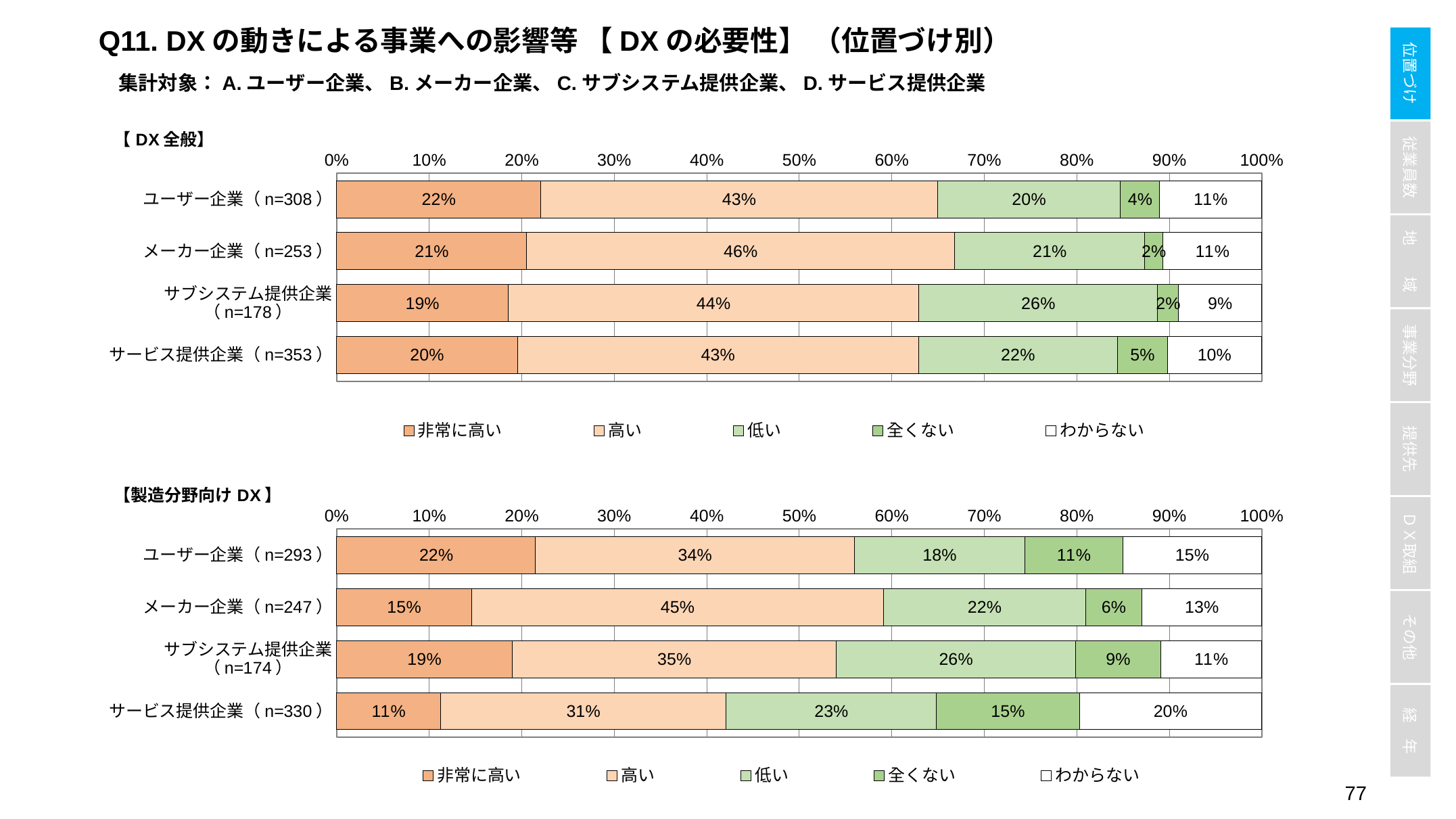

Q11. DXの動きによる事業への影響等 【DXの必要性】 （位置づけ別）

集計対象：A.ユーザー企業、B.メーカー企業、C.サブシステム提供企業、D.サービス提供企業

### Chart

| Category | 非常に高い | 高い | 低い | 全くない | わからない |
|---|---|---|---|---|---|
| ユーザー企業（n=308） | 0.22077922077922077 | 0.42857142857142855 | 0.19805194805194806 | 0.04220779220779221 | 0.11038961038961038 |
| メーカー企業（n=253） | 0.20553359683794467 | 0.4624505928853755 | 0.20553359683794467 | 0.019762845849802372 | 0.1067193675889328 |
| サブシステム提供企業（n=178） | 0.1853932584269663 | 0.4438202247191011 | 0.25842696629213485 | 0.02247191011235955 | 0.0898876404494382 |
| サービス提供企業（n=353） | 0.1954674220963173 | 0.43342776203966005 | 0.21529745042492918 | 0.053824362606232294 | 0.10198300283286119 |

### Chart

| Category | 非常に高い | 高い | 低い | 全くない | わからない |
|---|---|---|---|---|---|
| ユーザー企業（n=293） | 0.2150170648464164 | 0.3447098976109215 | 0.18430034129692832 | 0.10580204778156997 | 0.15017064846416384 |
| メーカー企業（n=247） | 0.145748987854251 | 0.44534412955465585 | 0.21862348178137653 | 0.06072874493927125 | 0.12955465587044535 |
| サブシステム提供企業（n=174） | 0.1896551724137931 | 0.3505747126436782 | 0.25862068965517243 | 0.09195402298850575 | 0.10919540229885058 |
| サービス提供企業（n=330） | 0.11212121212121212 | 0.3090909090909091 | 0.22727272727272727 | 0.15454545454545454 | 0.19696969696969696 |
77